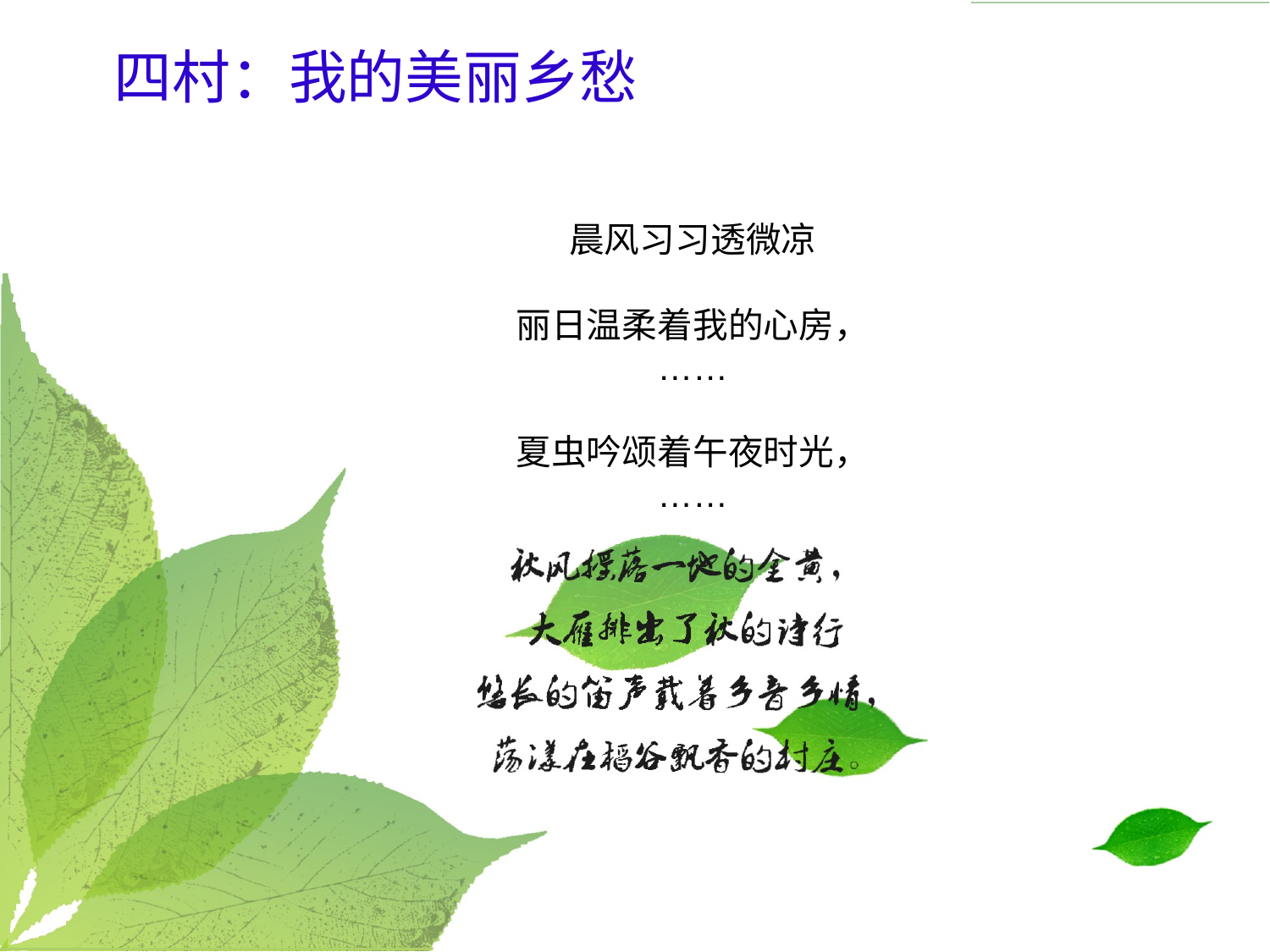

# 四村：我的美丽乡愁
晨风习习透微凉

丽日温柔着我的心房，
……

夏虫吟颂着午夜时光，
……